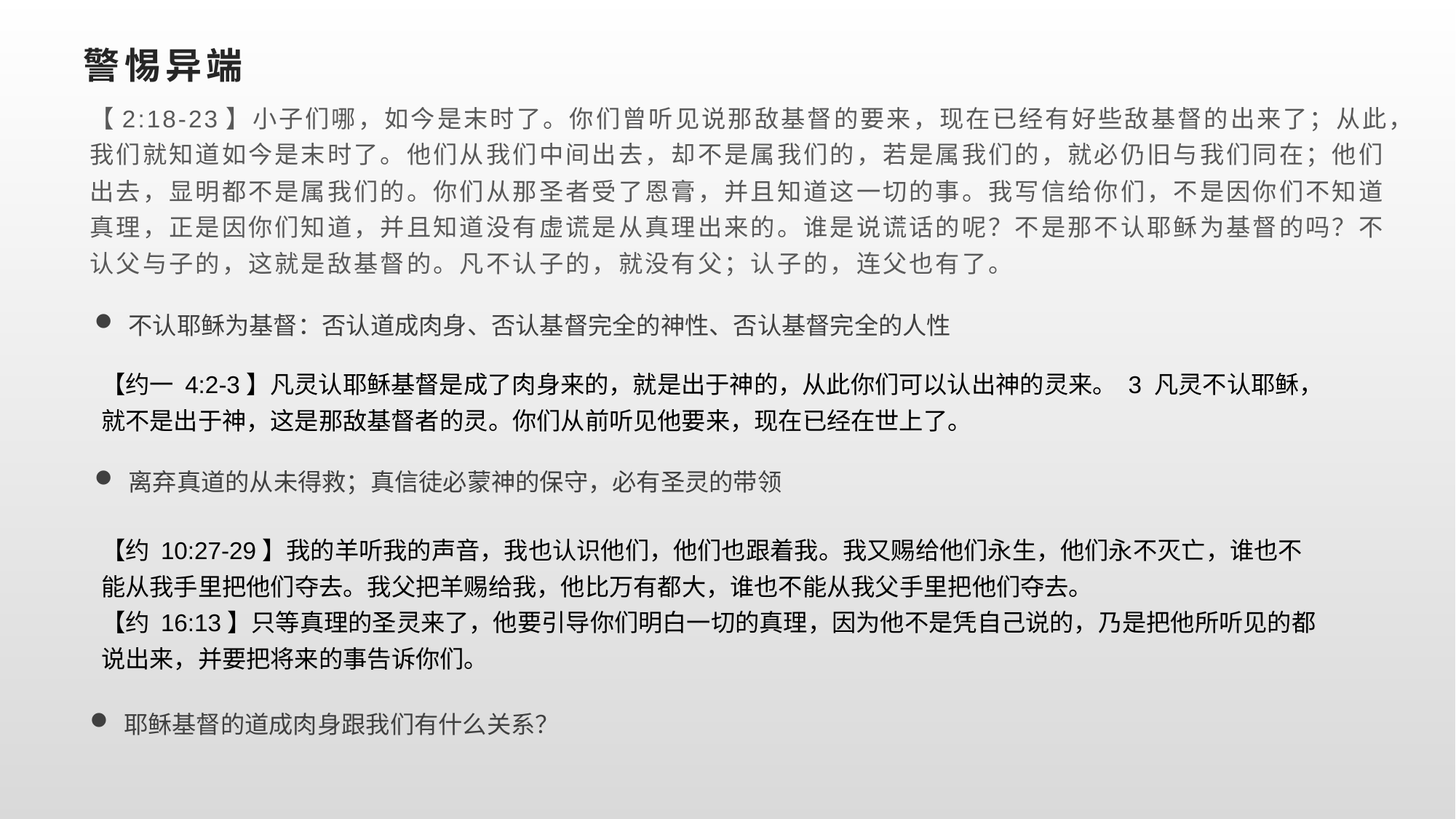

# 警惕异端
【2:18-23】小子们哪，如今是末时了。你们曾听见说那敌基督的要来，现在已经有好些敌基督的出来了；从此，我们就知道如今是末时了。他们从我们中间出去，却不是属我们的，若是属我们的，就必仍旧与我们同在；他们出去，显明都不是属我们的。你们从那圣者受了恩膏，并且知道这一切的事。我写信给你们，不是因你们不知道真理，正是因你们知道，并且知道没有虚谎是从真理出来的。谁是说谎话的呢？不是那不认耶稣为基督的吗？不认父与子的，这就是敌基督的。凡不认子的，就没有父；认子的，连父也有了。
不认耶稣为基督：否认道成肉身、否认基督完全的神性、否认基督完全的人性
【约一 4:2-3】凡灵认耶稣基督是成了肉身来的，就是出于神的，从此你们可以认出神的灵来。 3 凡灵不认耶稣，就不是出于神，这是那敌基督者的灵。你们从前听见他要来，现在已经在世上了。
离弃真道的从未得救；真信徒必蒙神的保守，必有圣灵的带领
【约 10:27-29】我的羊听我的声音，我也认识他们，他们也跟着我。我又赐给他们永生，他们永不灭亡，谁也不能从我手里把他们夺去。我父把羊赐给我，他比万有都大，谁也不能从我父手里把他们夺去。
【约 16:13】只等真理的圣灵来了，他要引导你们明白一切的真理，因为他不是凭自己说的，乃是把他所听见的都说出来，并要把将来的事告诉你们。
耶稣基督的道成肉身跟我们有什么关系？